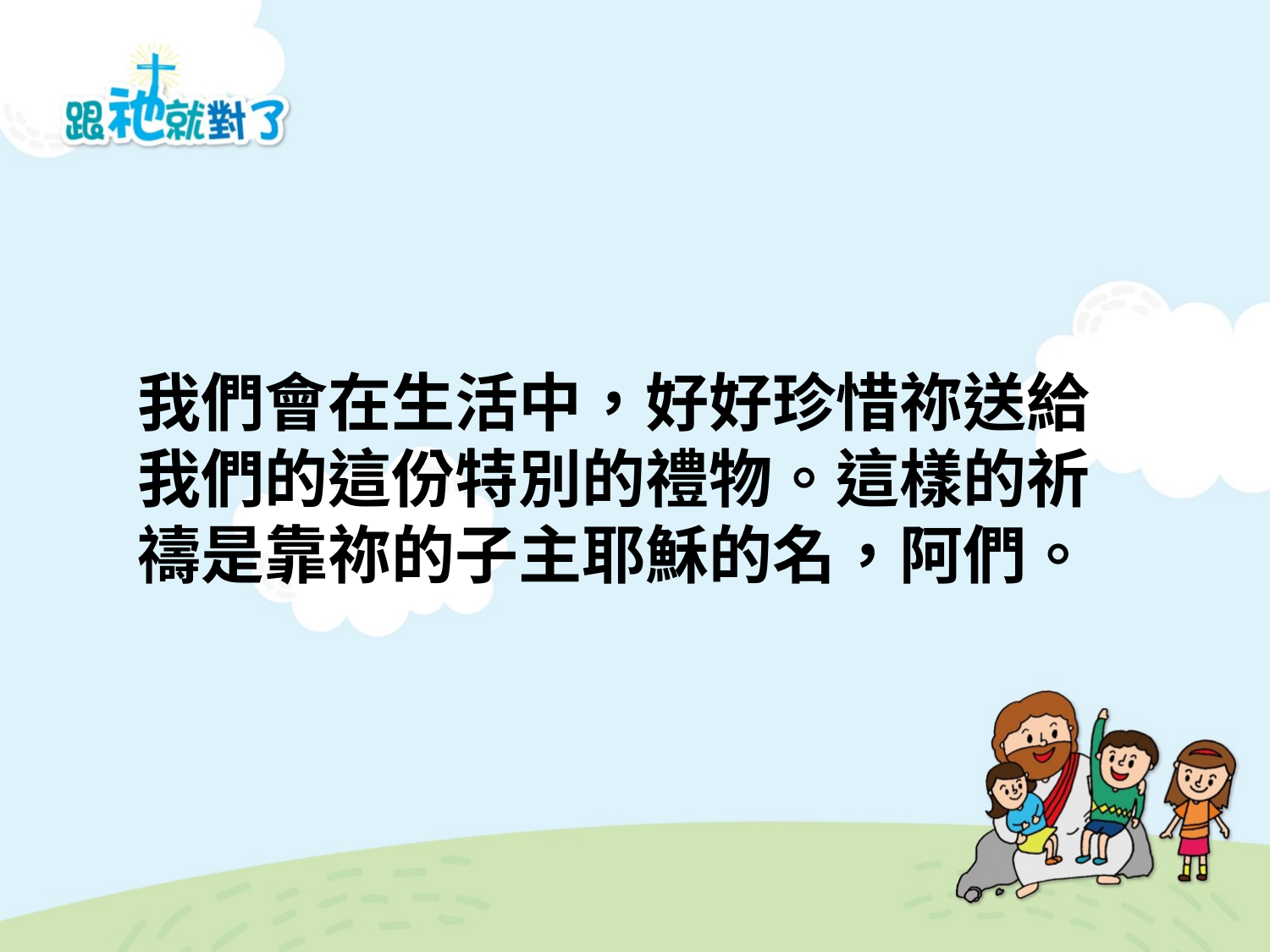

我們會在生活中，好好珍惜祢送給我們的這份特別的禮物。這樣的祈禱是靠祢的子主耶穌的名，阿們。